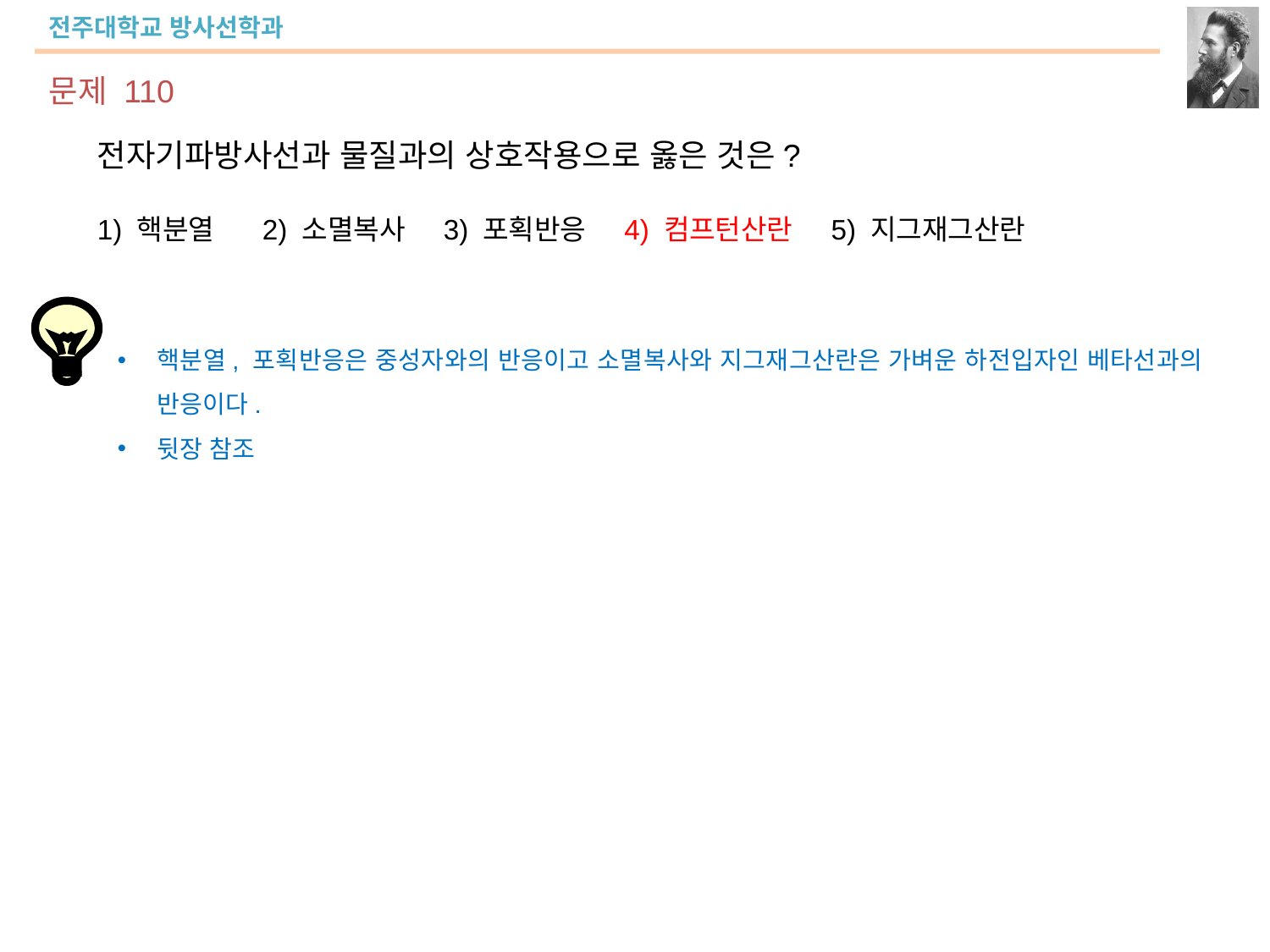

문제 110
전자기파방사선과 물질과의 상호작용으로 옳은 것은?

1) 핵분열	    2) 소멸복사    3) 포획반응    4) 컴프턴산란    5) 지그재그산란

핵분열, 포획반응은 중성자와의 반응이고 소멸복사와 지그재그산란은 가벼운 하전입자인 베타선과의 반응이다.
뒷장 참조